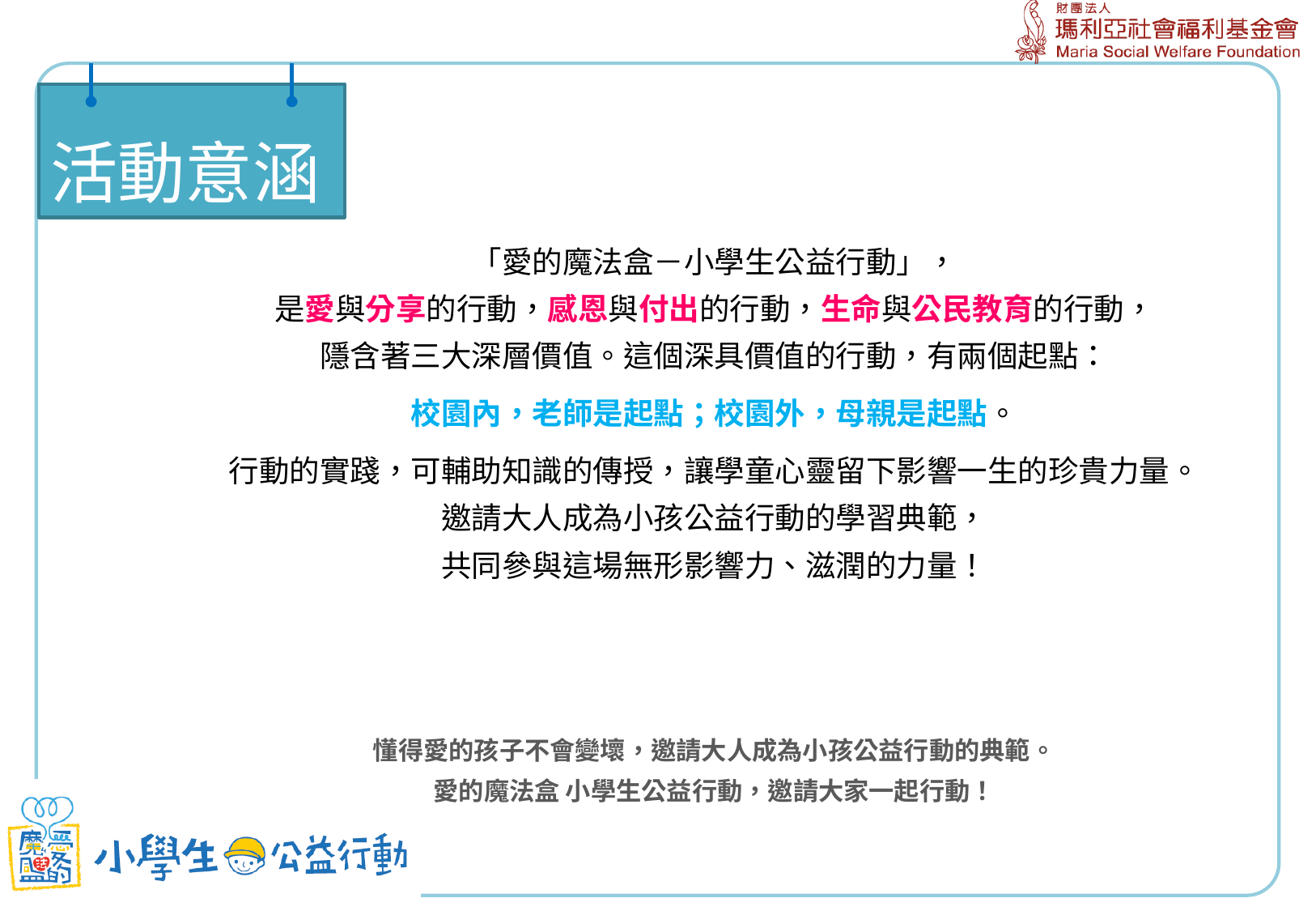

活動意涵
「愛的魔法盒－小學生公益行動」，
是愛與分享的行動，感恩與付出的行動，生命與公民教育的行動，
隱含著三大深層價值。這個深具價值的行動，有兩個起點：
校園內，老師是起點；校園外，母親是起點。
行動的實踐，可輔助知識的傳授，讓學童心靈留下影響一生的珍貴力量。
邀請大人成為小孩公益行動的學習典範，
共同參與這場無形影響力、滋潤的力量！

懂得愛的孩子不會變壞，邀請大人成為小孩公益行動的典範。
愛的魔法盒 小學生公益行動，邀請大家一起行動！